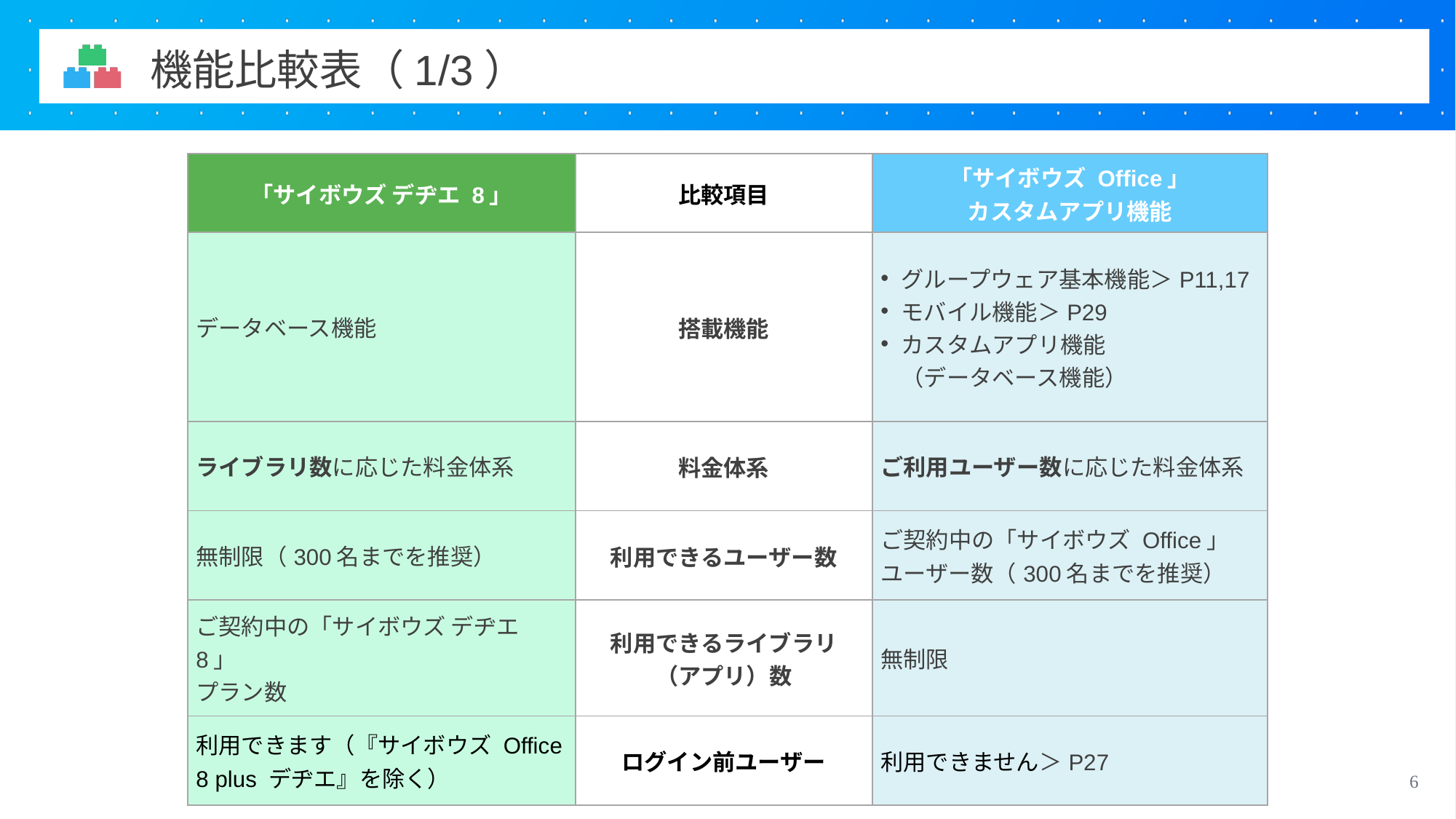

機能比較表（1/3）
| 「サイボウズ デヂエ 8」 | 比較項目 | 「サイボウズ Office」 カスタムアプリ機能 |
| --- | --- | --- |
| データベース機能 | 搭載機能 | グループウェア基本機能＞P11,17 モバイル機能＞P29 カスタムアプリ機能 （データベース機能） |
| ライブラリ数に応じた料金体系 | 料金体系 | ご利用ユーザー数に応じた料金体系 |
| 無制限（300名までを推奨） | 利用できるユーザー数 | ご契約中の「サイボウズ Office」 ユーザー数（300名までを推奨） |
| ご契約中の「サイボウズ デヂエ 8」 プラン数 | 利用できるライブラリ （アプリ）数 | 無制限 |
| 利用できます（『サイボウズ Office 8 plus デヂエ』を除く） | ログイン前ユーザー | 利用できません＞P27 |
6